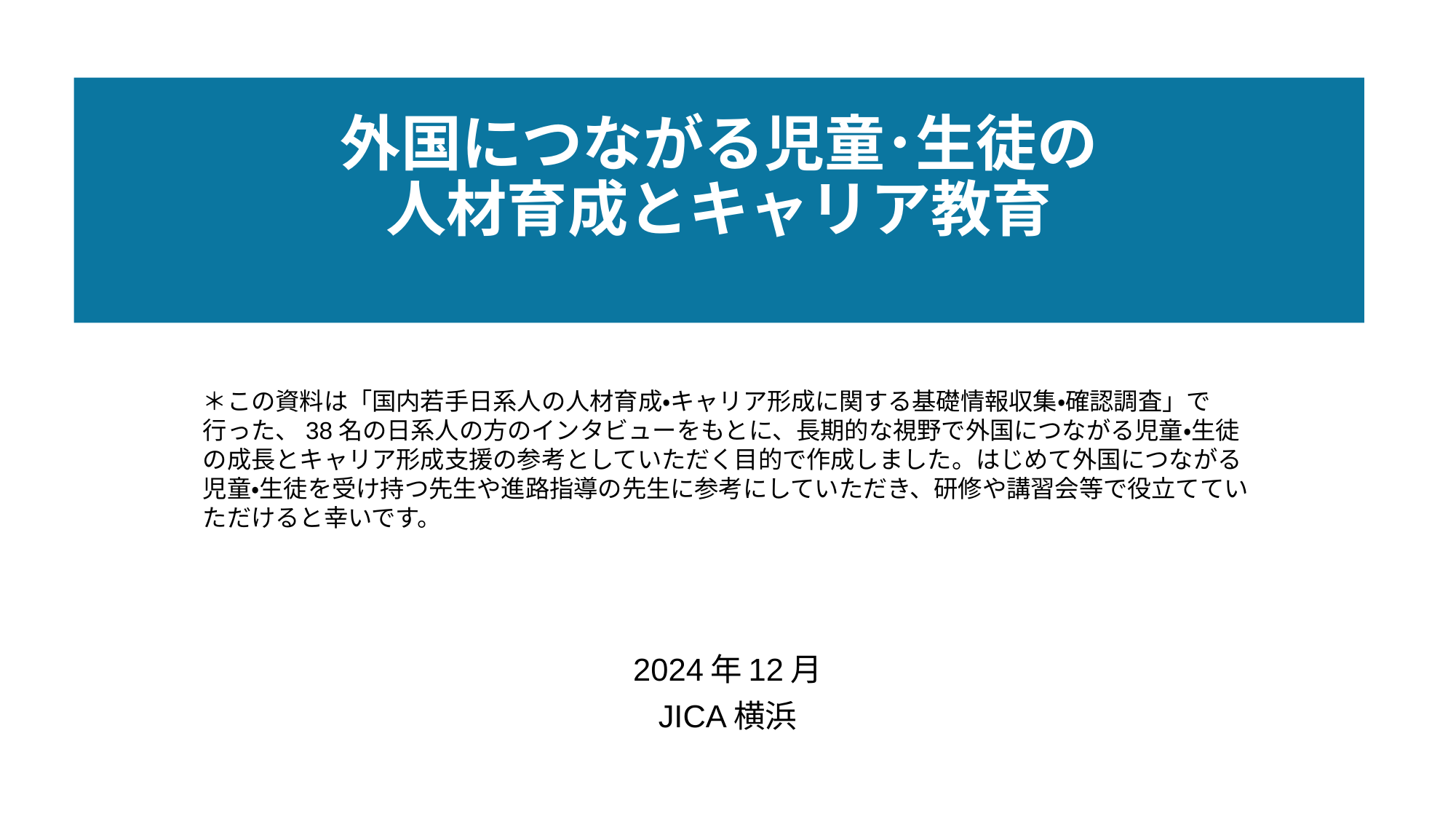

# 外国につながる児童･生徒の 人材育成とキャリア教育
＊この資料は「国内若手日系人の人材育成・キャリア形成に関する基礎情報収集・確認調査」で行った、38名の日系人の方のインタビューをもとに、長期的な視野で外国につながる児童・生徒の成長とキャリア形成支援の参考としていただく目的で作成しました。はじめて外国につながる児童・生徒を受け持つ先生や進路指導の先生に参考にしていただき、研修や講習会等で役立てていただけると幸いです。

2024年12月
JICA横浜